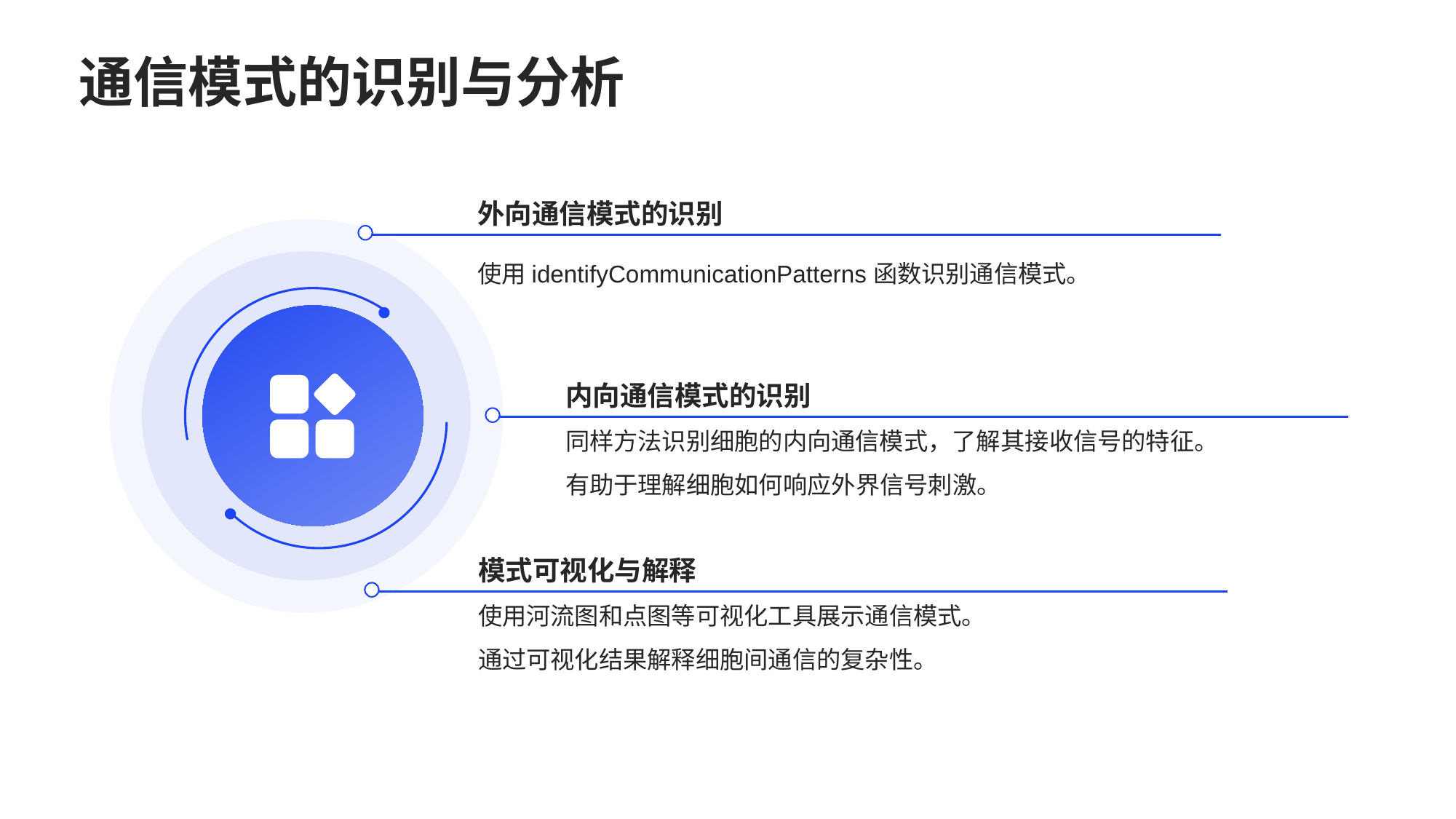

通信模式的识别与分析
外向通信模式的识别

使用identifyCommunicationPatterns函数识别通信模式。

内向通信模式的识别

同样方法识别细胞的内向通信模式，了解其接收信号的特征。
有助于理解细胞如何响应外界信号刺激。

模式可视化与解释

使用河流图和点图等可视化工具展示通信模式。
通过可视化结果解释细胞间通信的复杂性。